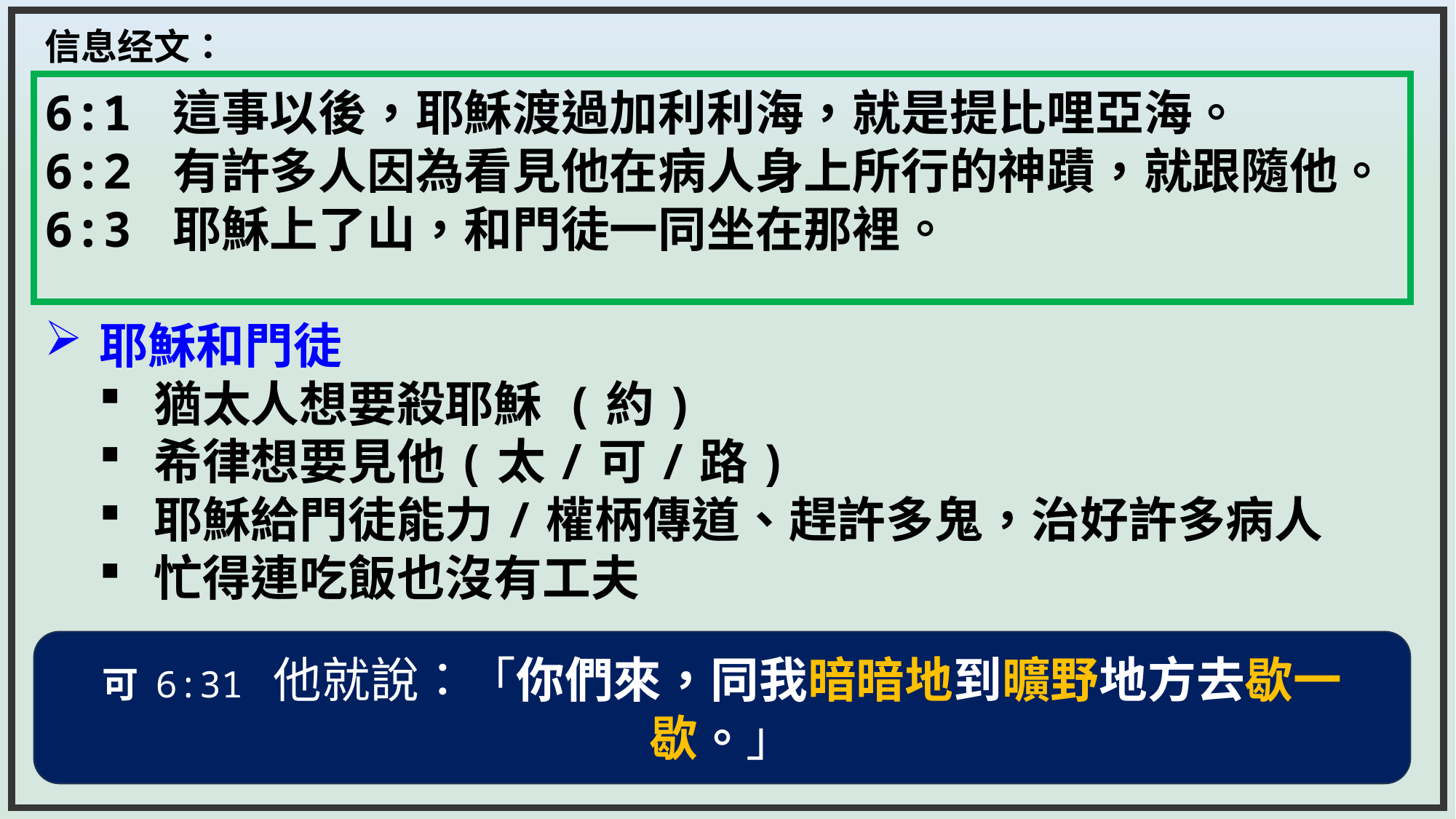

信息经文：

6:1 這事以後，耶穌渡過加利利海，就是提比哩亞海。
6:2 有許多人因為看見他在病人身上所行的神蹟，就跟隨他。
6:3 耶穌上了山，和門徒一同坐在那裡。

耶穌和門徒
猶太人想要殺耶穌 (約)
希律想要見他(太/可/路)
耶穌給門徒能力/權柄傳道、趕許多鬼，治好許多病人
忙得連吃飯也沒有工夫

可 6:31 他就說：「你們來，同我暗暗地到曠野地方去歇一歇。」